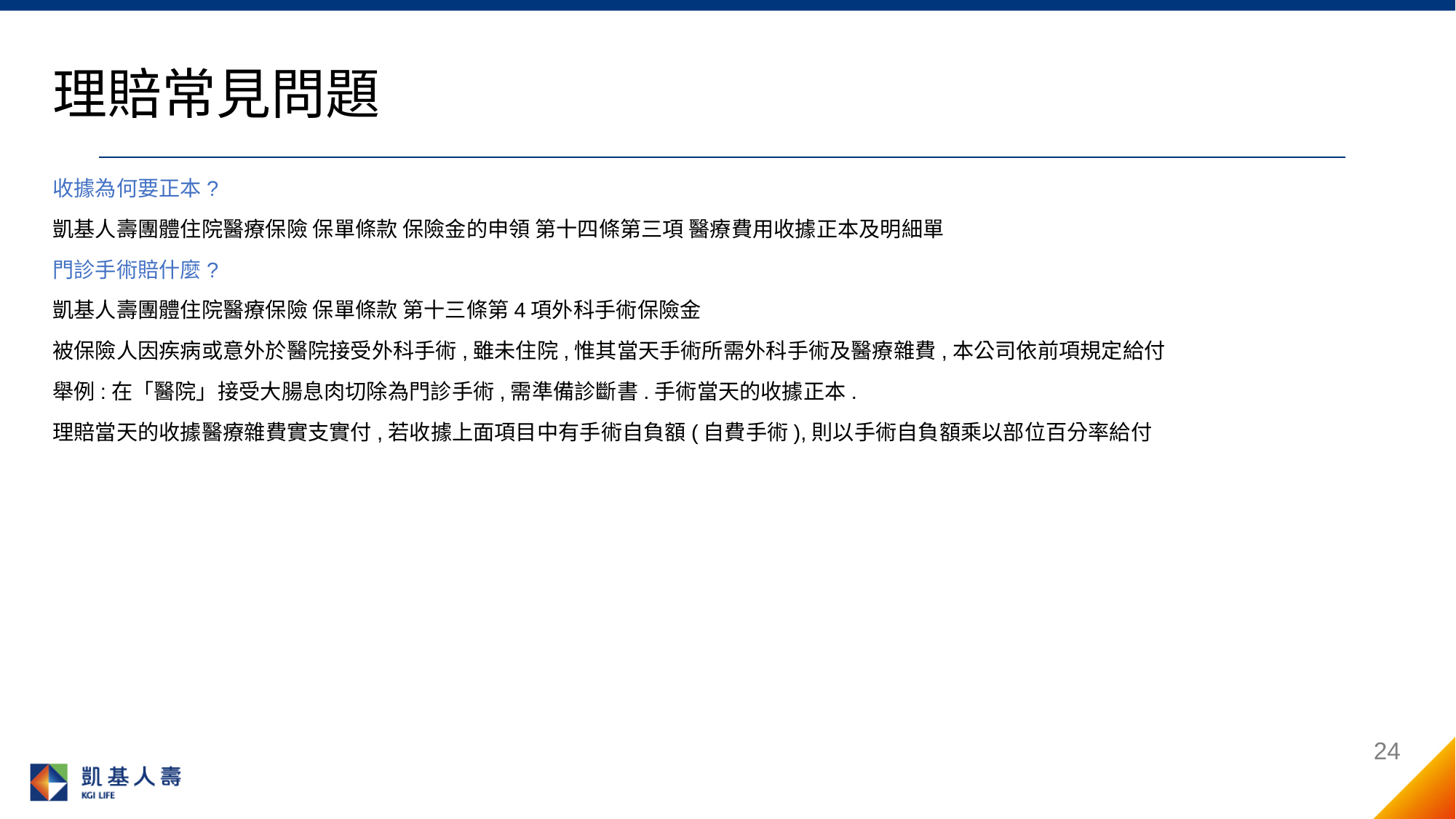

理賠常見問題

收據為何要正本?
凱基人壽團體住院醫療保險 保單條款 保險金的申領 第十四條第三項 醫療費用收據正本及明細單
門診手術賠什麼?
凱基人壽團體住院醫療保險 保單條款 第十三條第4項外科手術保險金
被保險人因疾病或意外於醫院接受外科手術,雖未住院,惟其當天手術所需外科手術及醫療雜費,本公司依前項規定給付
舉例:在「醫院」接受大腸息肉切除為門診手術,需準備診斷書.手術當天的收據正本.
理賠當天的收據醫療雜費實支實付,若收據上面項目中有手術自負額(自費手術),則以手術自負額乘以部位百分率給付